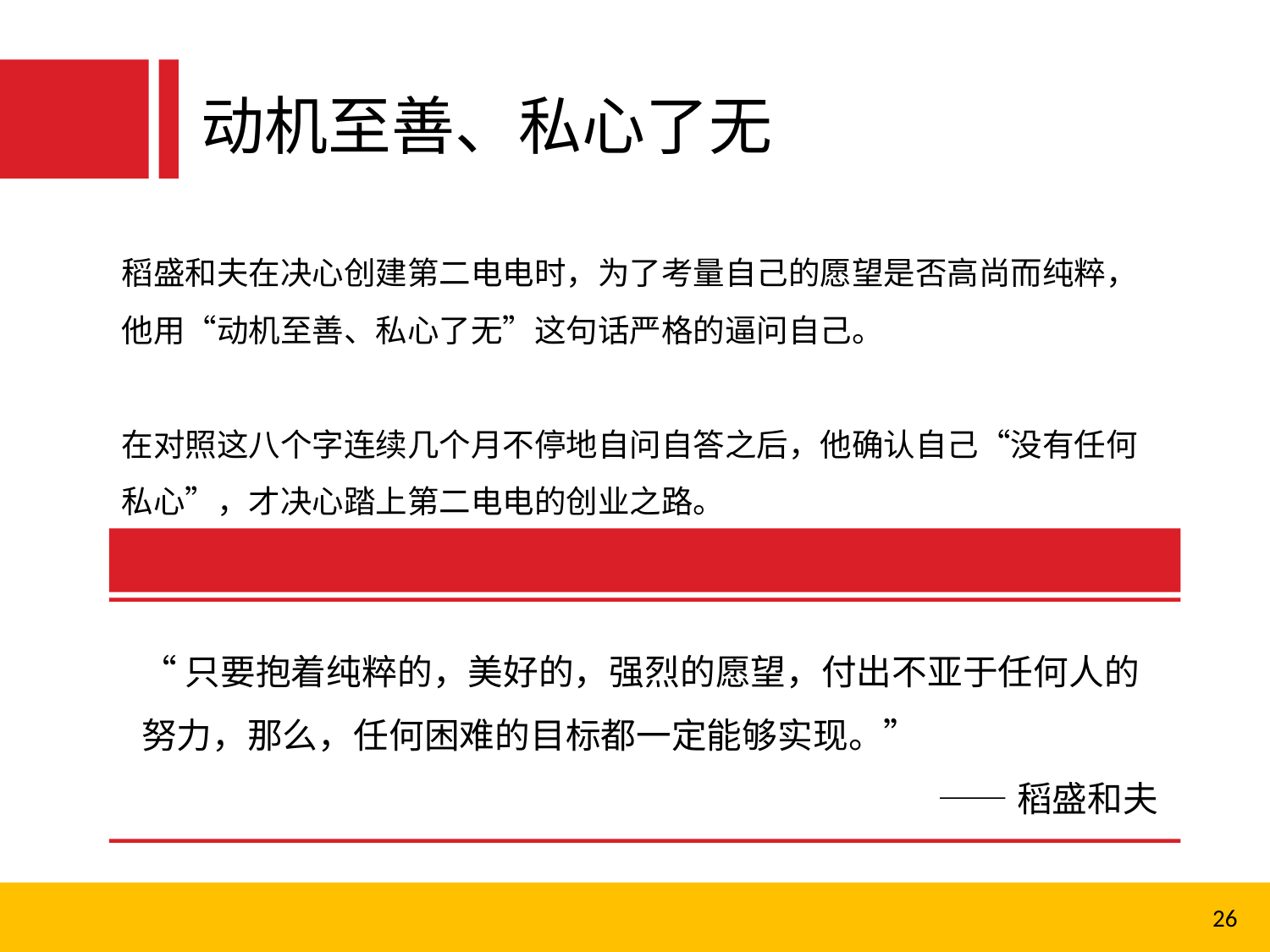

动机至善、私心了无
稻盛和夫在决心创建第二电电时，为了考量自己的愿望是否高尚而纯粹，他用“动机至善、私心了无”这句话严格的逼问自己。

在对照这八个字连续几个月不停地自问自答之后，他确认自己“没有任何私心”，才决心踏上第二电电的创业之路。

“只要抱着纯粹的，美好的，强烈的愿望，付出不亚于任何人的努力，那么，任何困难的目标都一定能够实现。”
——稻盛和夫

26